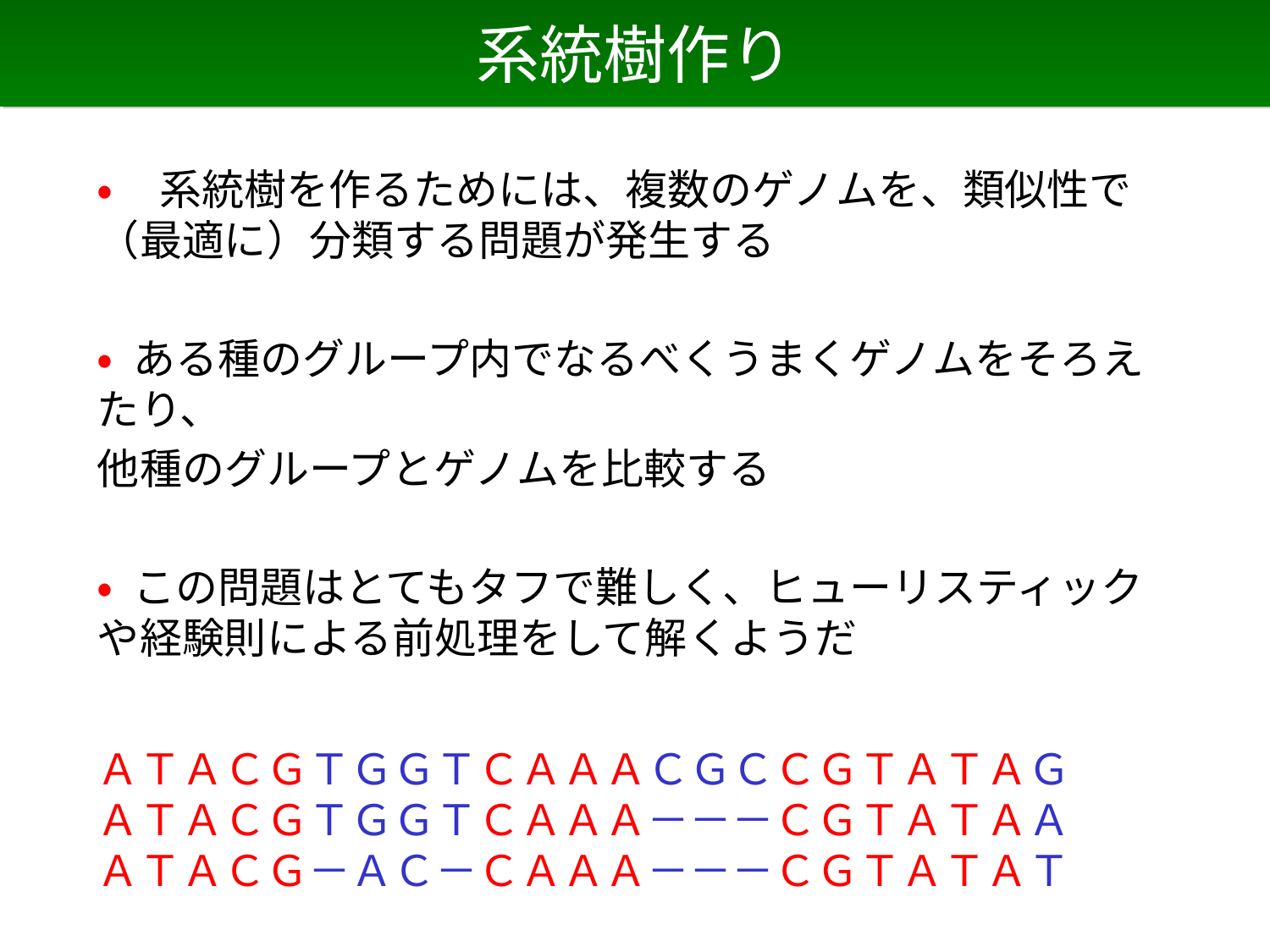

# 系統樹作り
• 系統樹を作るためには、複数のゲノムを、類似性で（最適に）分類する問題が発生する

• ある種のグループ内でなるべくうまくゲノムをそろえたり、
他種のグループとゲノムを比較する

• この問題はとてもタフで難しく、ヒューリスティックや経験則による前処理をして解くようだ
ＡＴＡＣＧＴＧＧＴＣＡＡＡＣＧＣＣＧＴＡＴＡＧ
ＡＴＡＣＧＴＧＧＴＣＡＡＡ－－－ＣＧＴＡＴＡＡ
ＡＴＡＣＧ－ＡＣ－ＣＡＡＡ－－－ＣＧＴＡＴＡＴ